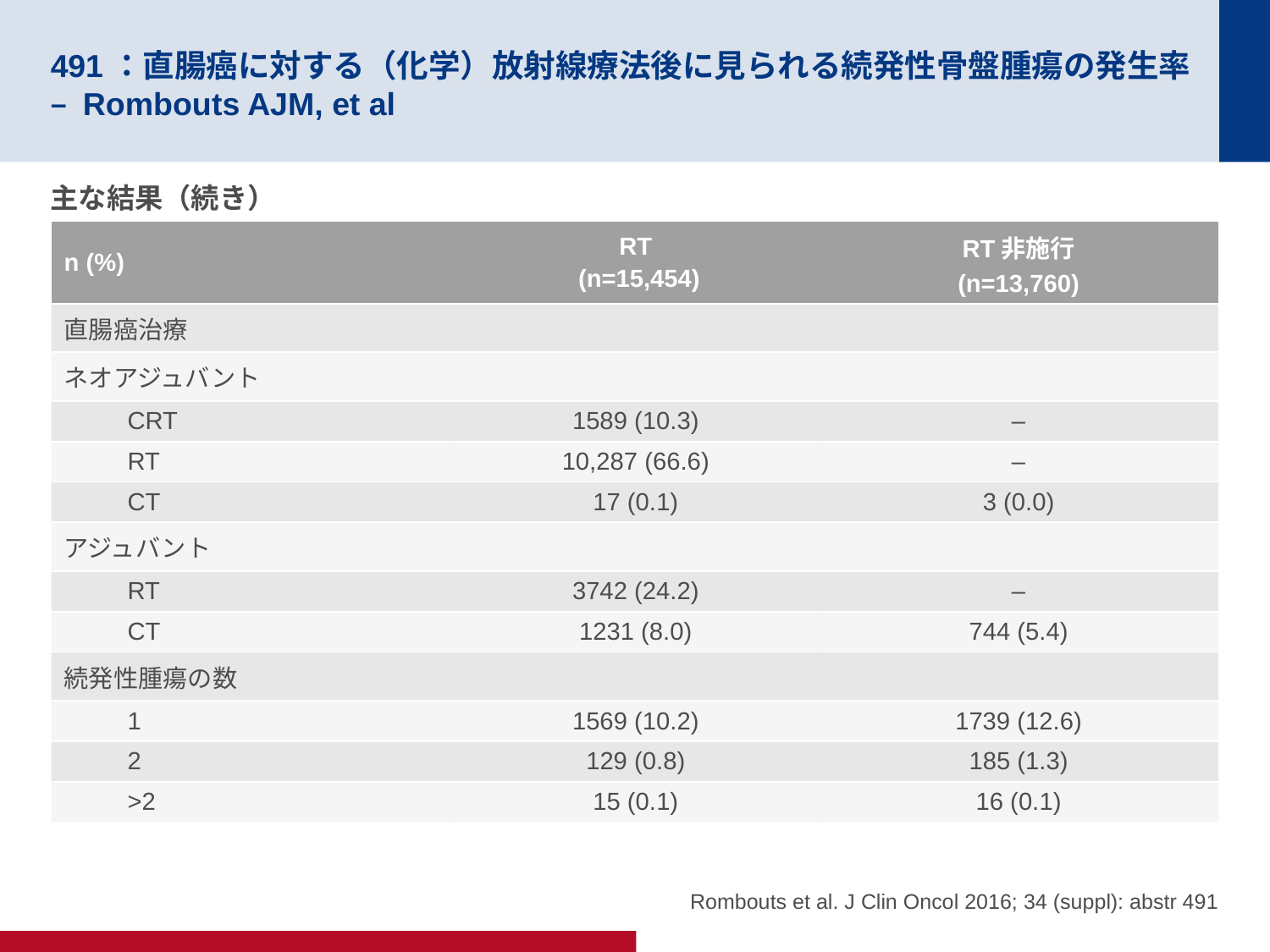

# 491：直腸癌に対する（化学）放射線療法後に見られる続発性骨盤腫瘍の発生率 – Rombouts AJM, et al
主な結果（続き）

| n (%) | RT (n=15,454) | RT非施行 (n=13,760) |
| --- | --- | --- |
| 直腸癌治療 |  |  |
| ネオアジュバント |  |  |
| CRT | 1589 (10.3) | – |
| RT | 10,287 (66.6) | – |
| CT | 17 (0.1) | 3 (0.0) |
| アジュバント |  |  |
| RT | 3742 (24.2) | – |
| CT | 1231 (8.0) | 744 (5.4) |
| 続発性腫瘍の数 |  |  |
| 1 | 1569 (10.2) | 1739 (12.6) |
| 2 | 129 (0.8) | 185 (1.3) |
| >2 | 15 (0.1) | 16 (0.1) |
Rombouts et al. J Clin Oncol 2016; 34 (suppl): abstr 491